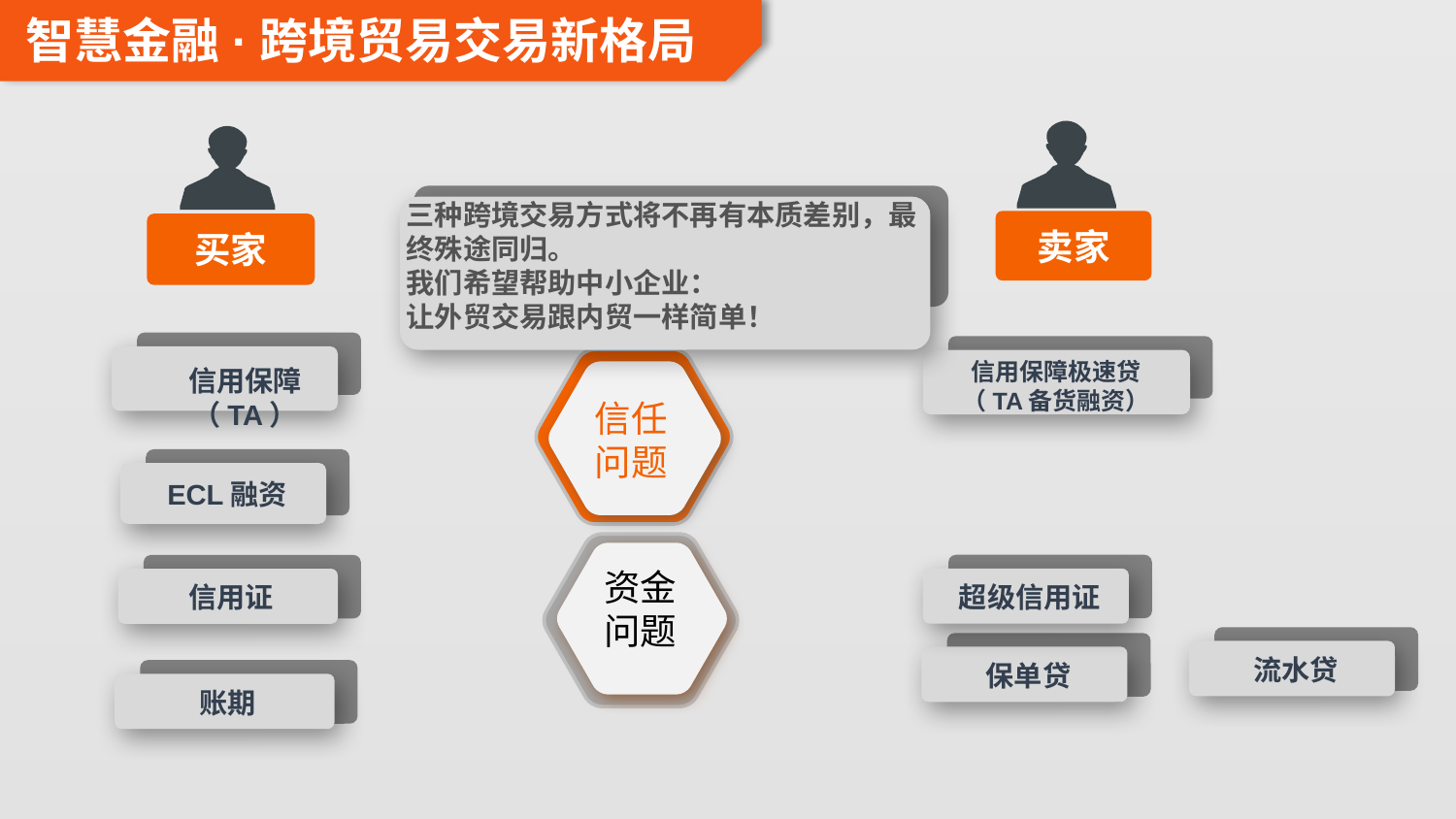

智慧金融·跨境贸易交易新格局

三种跨境交易方式将不再有本质差别，最终殊途同归。
我们希望帮助中小企业：
让外贸交易跟内贸一样简单！

卖家
买家

信用保障极速贷
（TA备货融资）
信用保障（TA）

信任
问题

ECL融资

资金
问题

超级信用证
信用证

流水贷
保单贷

账期